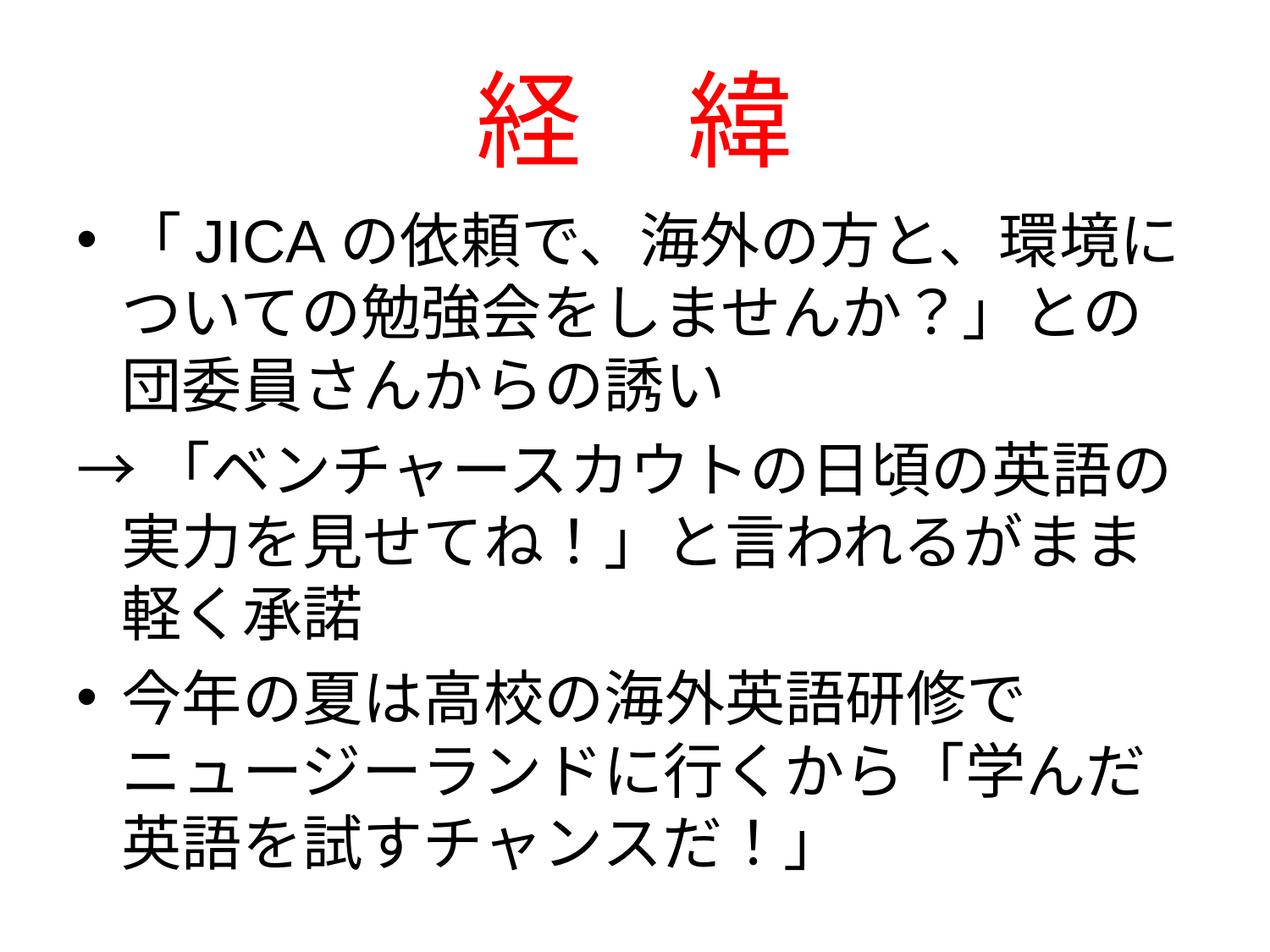

# 経　緯
「JICAの依頼で、海外の方と、環境についての勉強会をしませんか？」との団委員さんからの誘い
→「ベンチャースカウトの日頃の英語の実力を見せてね！」と言われるがまま軽く承諾
今年の夏は高校の海外英語研修でニュージーランドに行くから「学んだ英語を試すチャンスだ！」